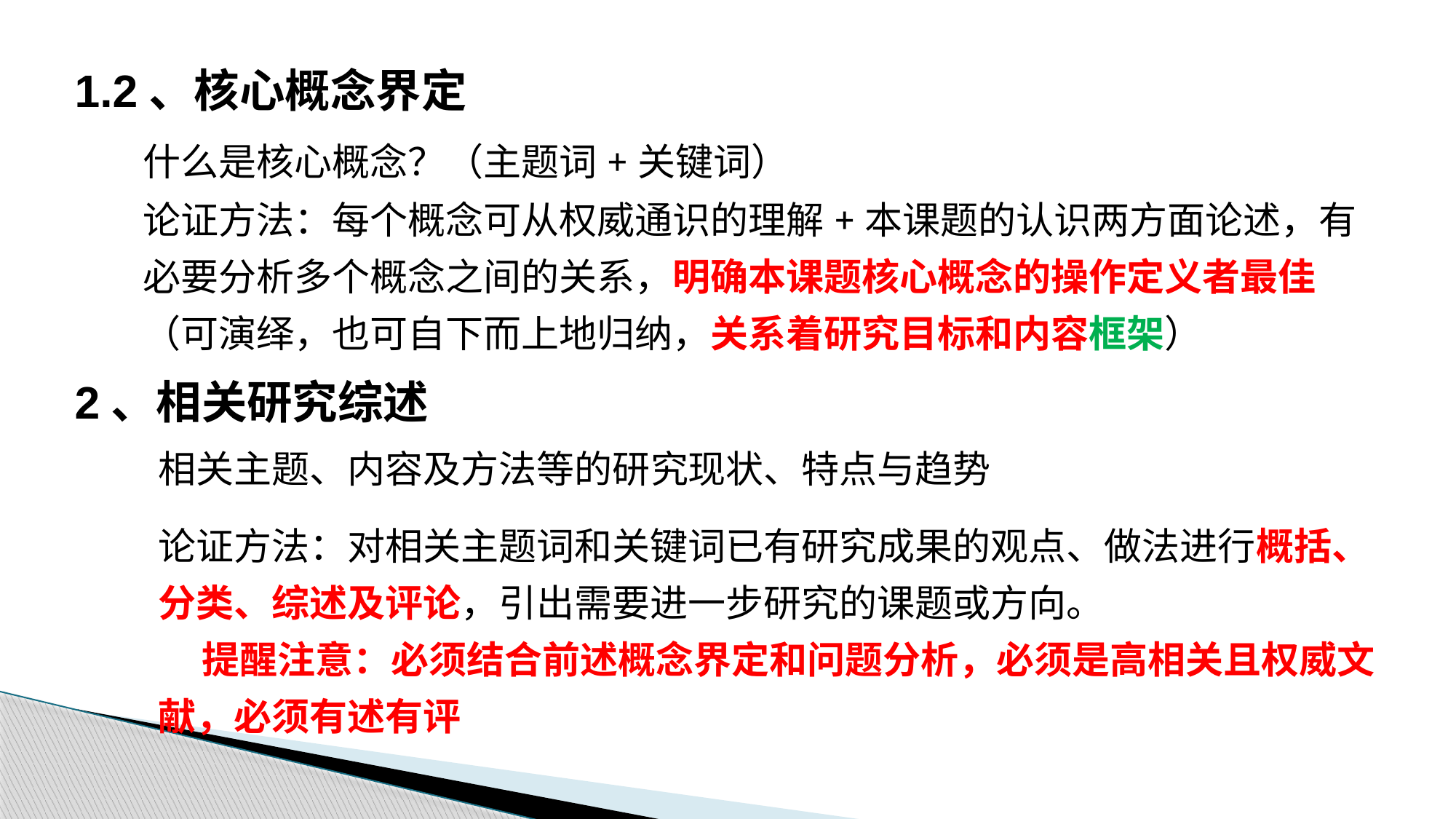

1.2、核心概念界定
什么是核心概念？（主题词+关键词）
论证方法：每个概念可从权威通识的理解+本课题的认识两方面论述，有必要分析多个概念之间的关系，明确本课题核心概念的操作定义者最佳（可演绎，也可自下而上地归纳，关系着研究目标和内容框架）
# 2、相关研究综述
相关主题、内容及方法等的研究现状、特点与趋势
论证方法：对相关主题词和关键词已有研究成果的观点、做法进行概括、分类、综述及评论，引出需要进一步研究的课题或方向。
    提醒注意：必须结合前述概念界定和问题分析，必须是高相关且权威文献，必须有述有评